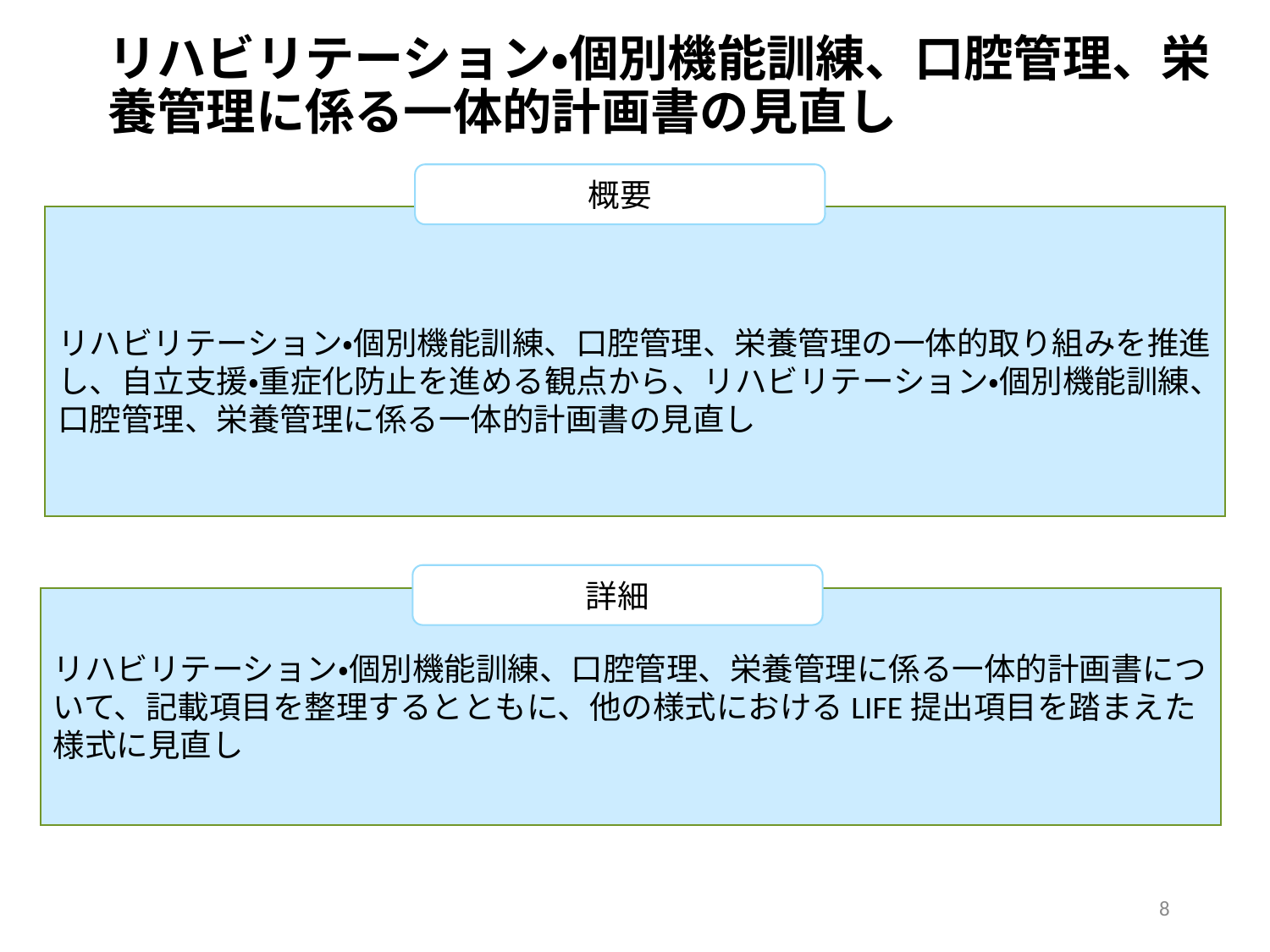

# リハビリテーション・個別機能訓練、口腔管理、栄養管理に係る一体的計画書の見直し
概要

リハビリテーション・個別機能訓練、口腔管理、栄養管理の一体的取り組みを推進し、自立支援・重症化防止を進める観点から、リハビリテーション・個別機能訓練、口腔管理、栄養管理に係る一体的計画書の見直し
詳細
リハビリテーション・個別機能訓練、口腔管理、栄養管理に係る一体的計画書について、記載項目を整理するとともに、他の様式におけるLIFE提出項目を踏まえた様式に見直し
8